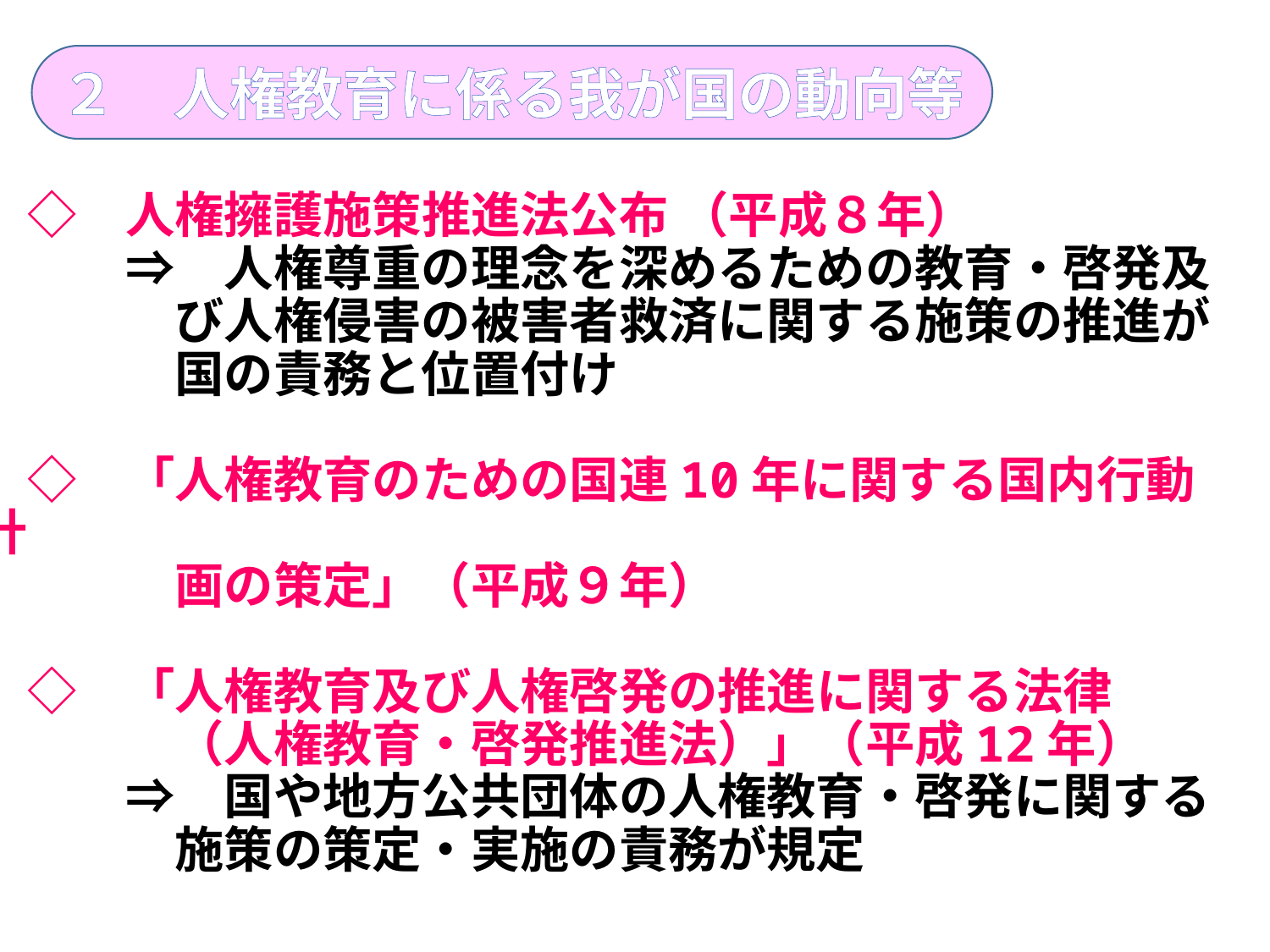

◇　人権擁護施策推進法公布 （平成８年）
　　　⇒　人権尊重の理念を深めるための教育・啓発及
　　　　び人権侵害の被害者救済に関する施策の推進が
　　　　国の責務と位置付け

　◇　「人権教育のための国連10年に関する国内行動計
　　　　画の策定」（平成９年）

　◇　「人権教育及び人権啓発の推進に関する法律
　　　　（人権教育・啓発推進法）」（平成12年）
　　　⇒　国や地方公共団体の人権教育・啓発に関する
　　　　施策の策定・実施の責務が規定
２　人権教育に係る我が国の動向等